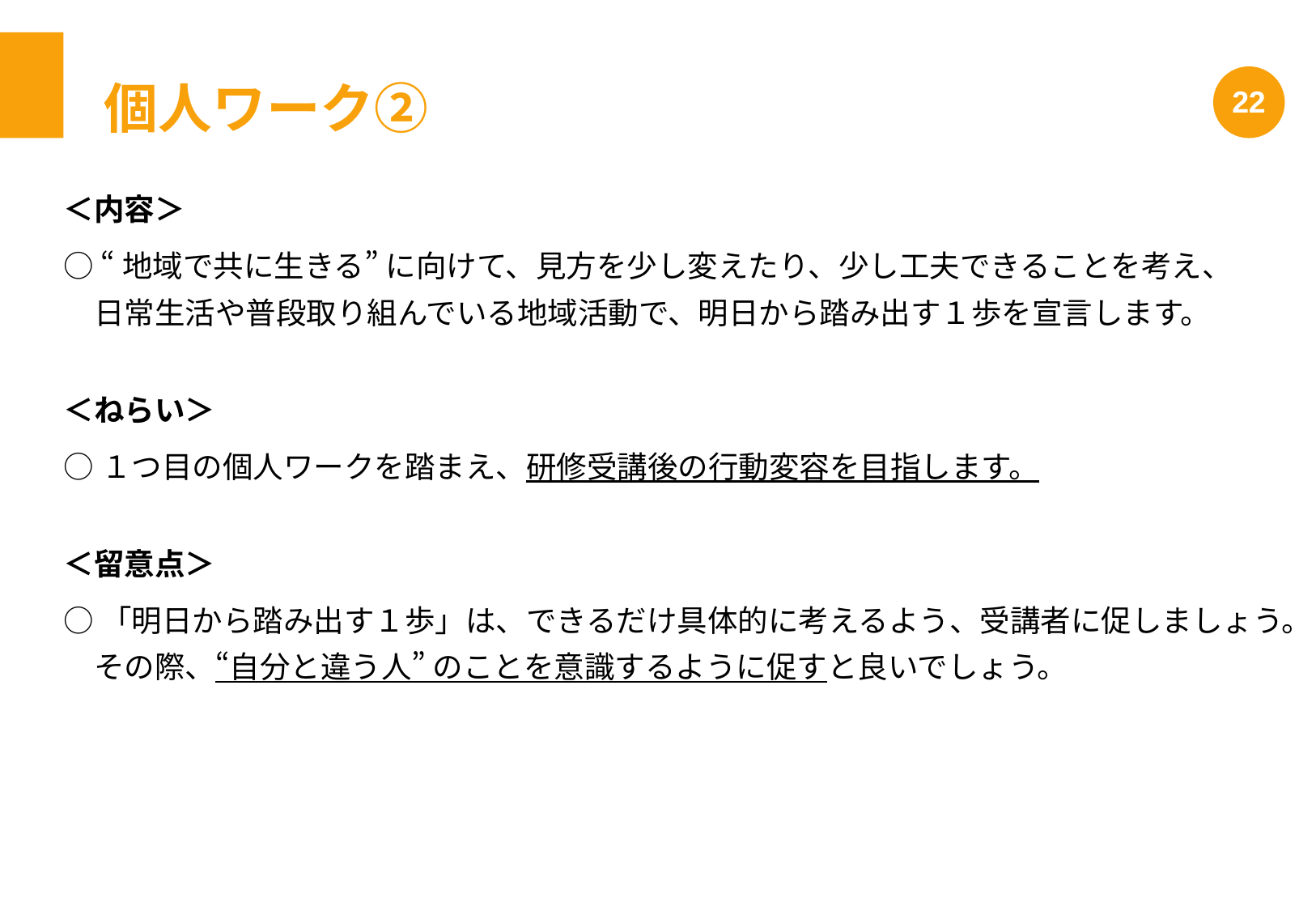

個人ワーク②
22
＜内容＞
○ “地域で共に生きる” に向けて、見方を少し変えたり、少し工夫できることを考え、
　日常生活や普段取り組んでいる地域活動で、明日から踏み出す１歩を宣言します。
＜ねらい＞
○１つ目の個人ワークを踏まえ、研修受講後の行動変容を目指します。
＜留意点＞
○「明日から踏み出す１歩」は、できるだけ具体的に考えるよう、受講者に促しましょう。
　その際、“自分と違う人” のことを意識するように促すと良いでしょう。